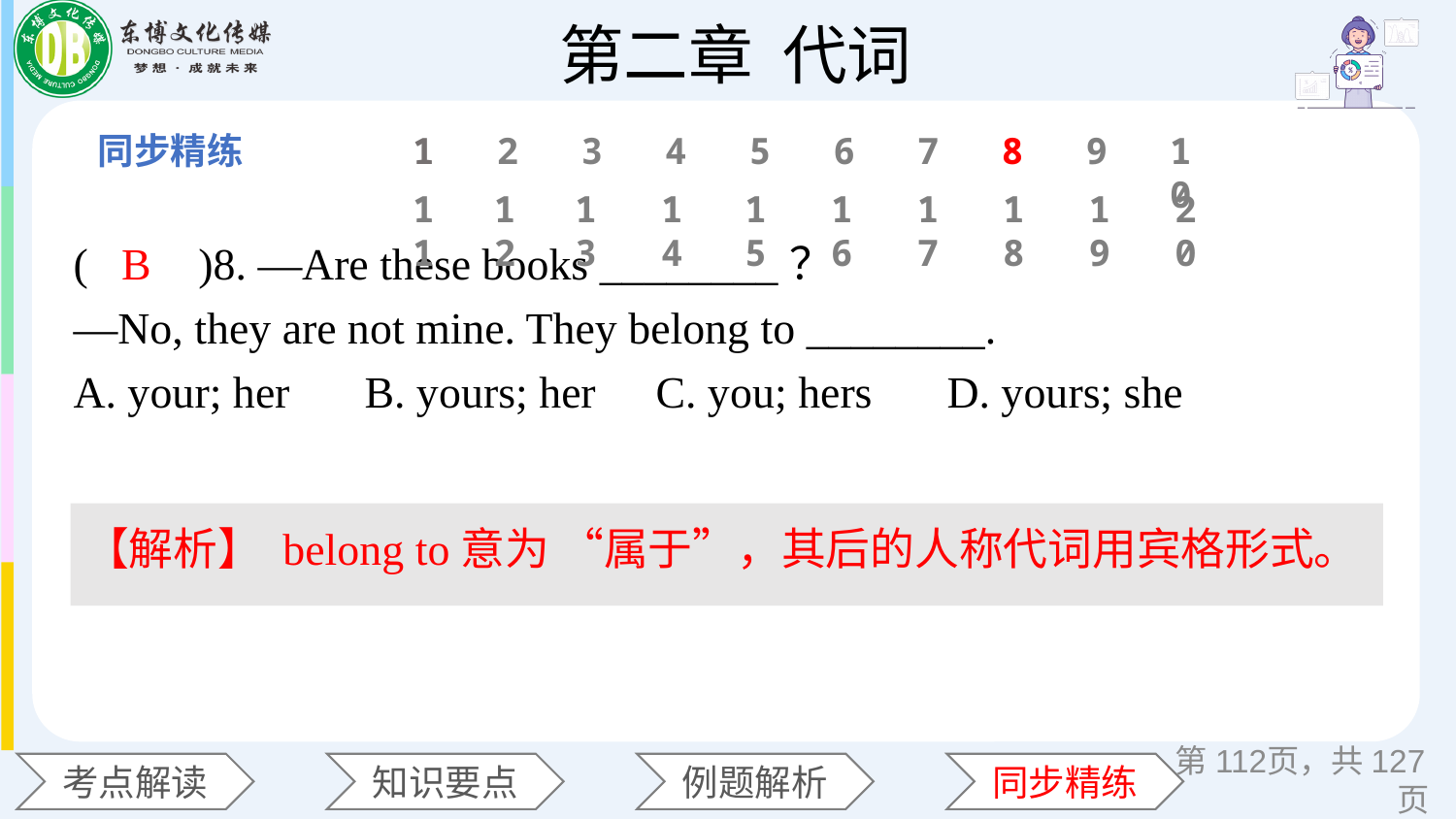

1
2
3
4
5
6
7
8
9
10
11
12
13
14
15
16
17
18
19
20
(　　)8. —Are these books ________？
—No, they are not mine. They belong to ________.
A. your; her    	B. yours; her    	C. you; hers    	D. yours; she
B
【解析】 belong to意为 “属于”，其后的人称代词用宾格形式。
第112页，共127页